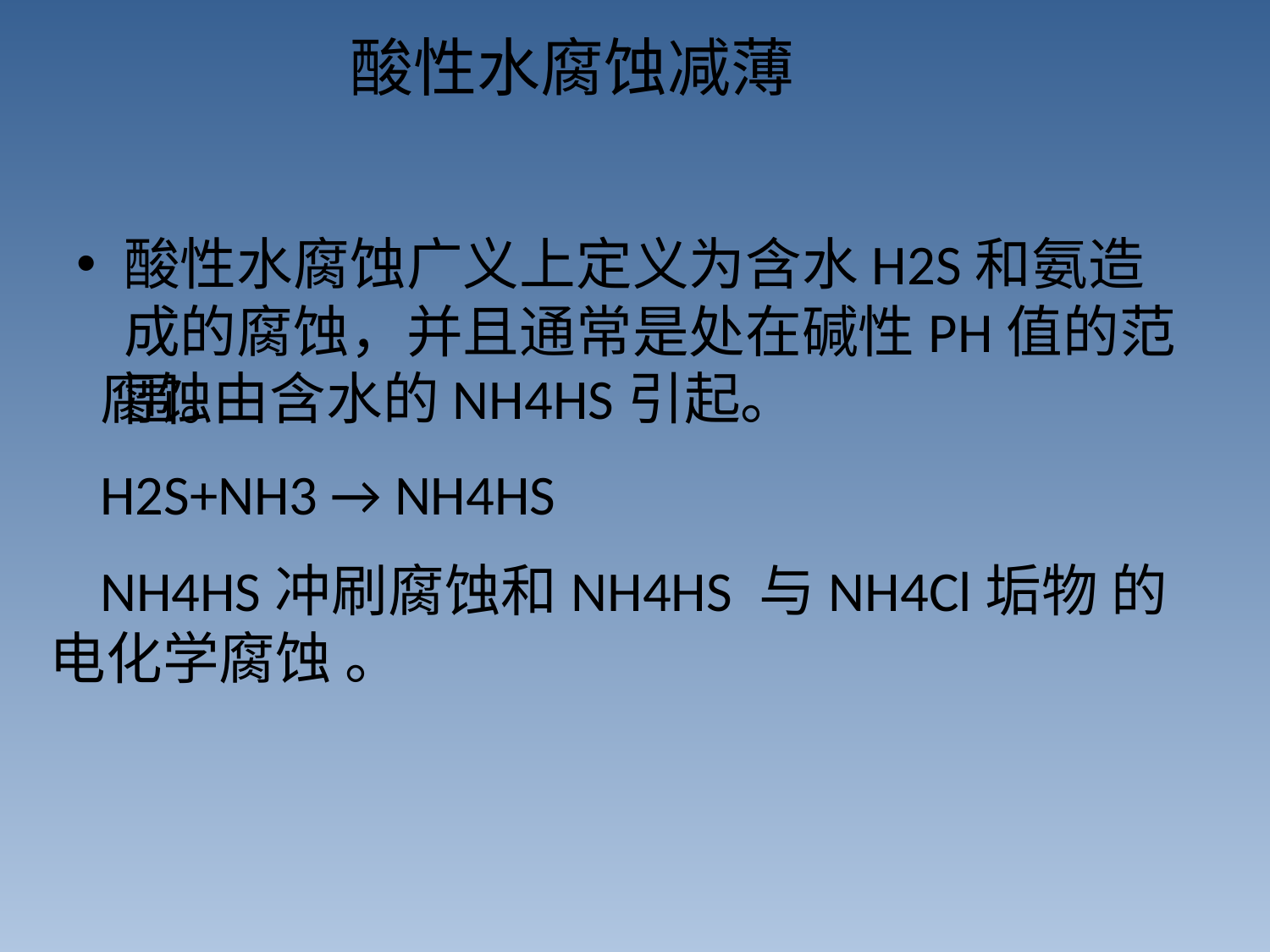

# 酸性水腐蚀减薄
酸性水腐蚀广义上定义为含水H2S和氨造成的腐蚀，并且通常是处在碱性PH值的范围。
腐蚀由含水的NH4HS引起。
H2S+NH3 → NH4HS
NH4HS冲刷腐蚀和NH4HS 与NH4Cl垢物 的电化学腐蚀 。